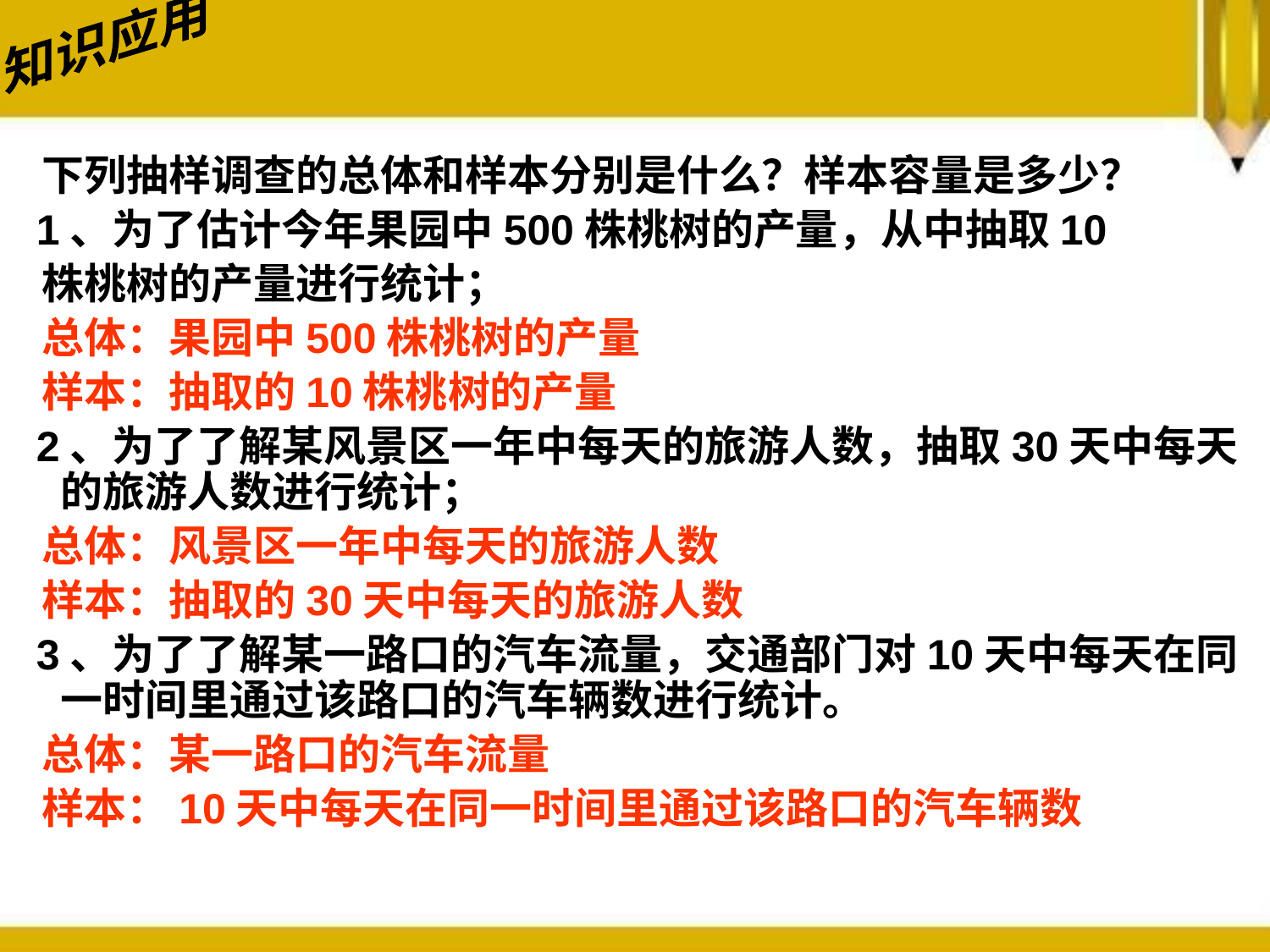

知识应用
  下列抽样调查的总体和样本分别是什么？样本容量是多少？
  1、为了估计今年果园中500株桃树的产量，从中抽取10
  株桃树的产量进行统计；
  总体：果园中500株桃树的产量
  样本：抽取的10株桃树的产量
  2、为了了解某风景区一年中每天的旅游人数，抽取30天中每天的旅游人数进行统计；
  总体：风景区一年中每天的旅游人数
  样本：抽取的30天中每天的旅游人数
  3、为了了解某一路口的汽车流量，交通部门对10天中每天在同一时间里通过该路口的汽车辆数进行统计。
  总体：某一路口的汽车流量
  样本：10天中每天在同一时间里通过该路口的汽车辆数